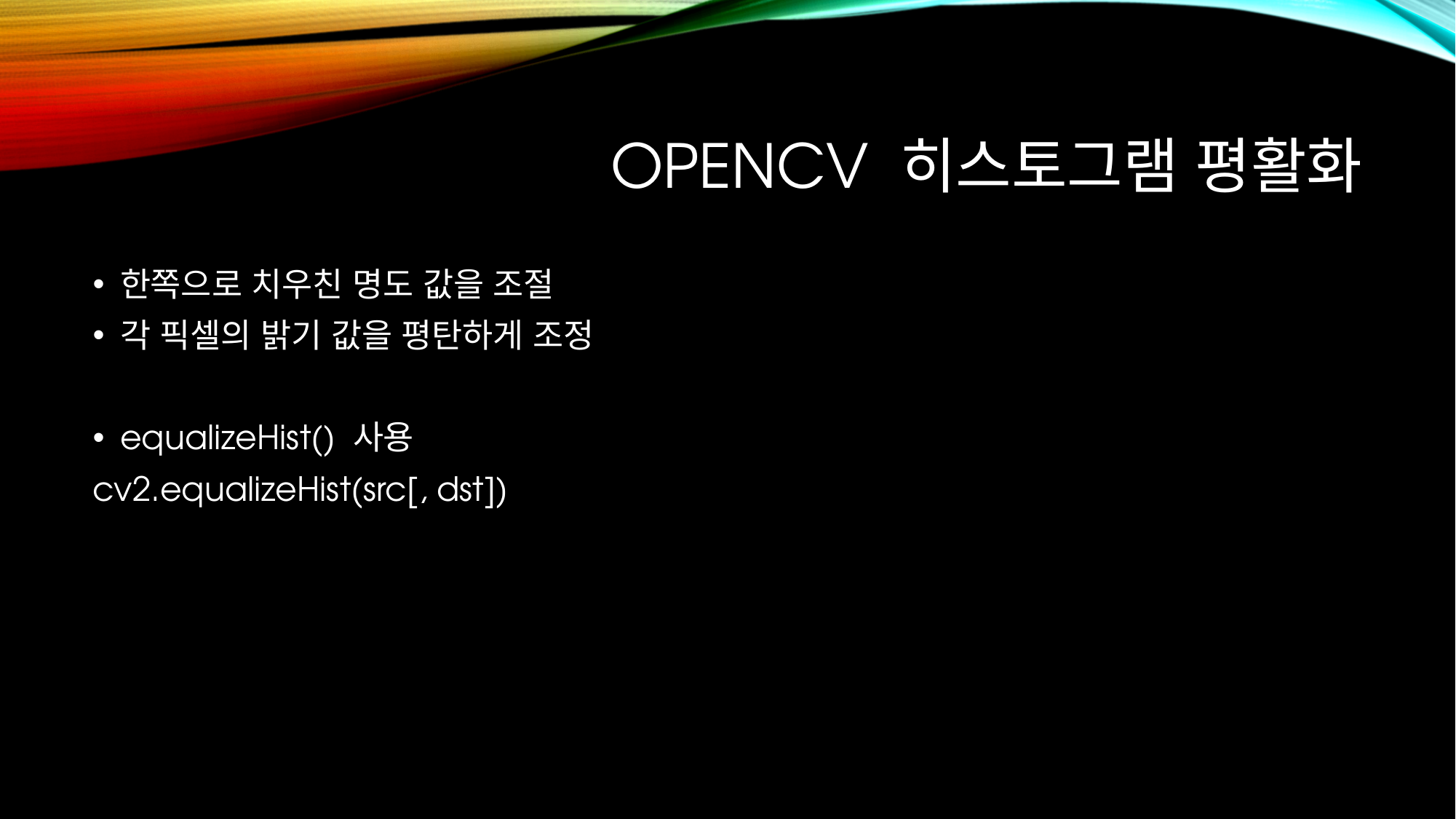

# Opencv 히스토그램 평활화
한쪽으로 치우친 명도 값을 조절
각 픽셀의 밝기 값을 평탄하게 조정

equalizeHist() 사용
cv2.equalizeHist(src[, dst])